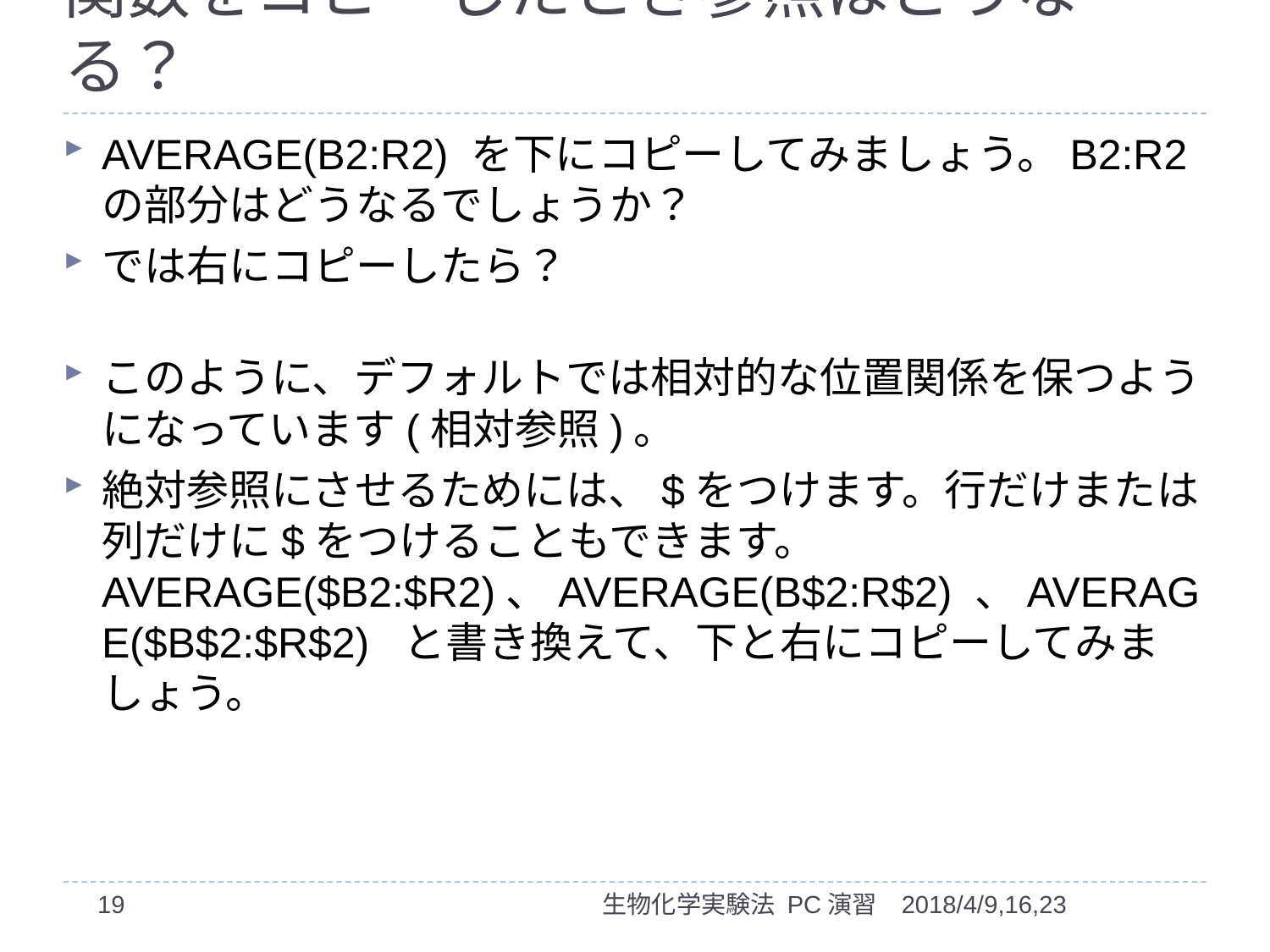

# 関数をコピーしたとき参照はどうなる？
AVERAGE(B2:R2) を下にコピーしてみましょう。B2:R2の部分はどうなるでしょうか？
では右にコピーしたら？
このように、デフォルトでは相対的な位置関係を保つようになっています(相対参照)。
絶対参照にさせるためには、$をつけます。行だけまたは列だけに$をつけることもできます。
AVERAGE($B2:$R2)、AVERAGE(B$2:R$2) 、AVERAGE($B$2:$R$2)  と書き換えて、下と右にコピーしてみましょう。
19
生物化学実験法 PC演習
2018/4/9,16,23